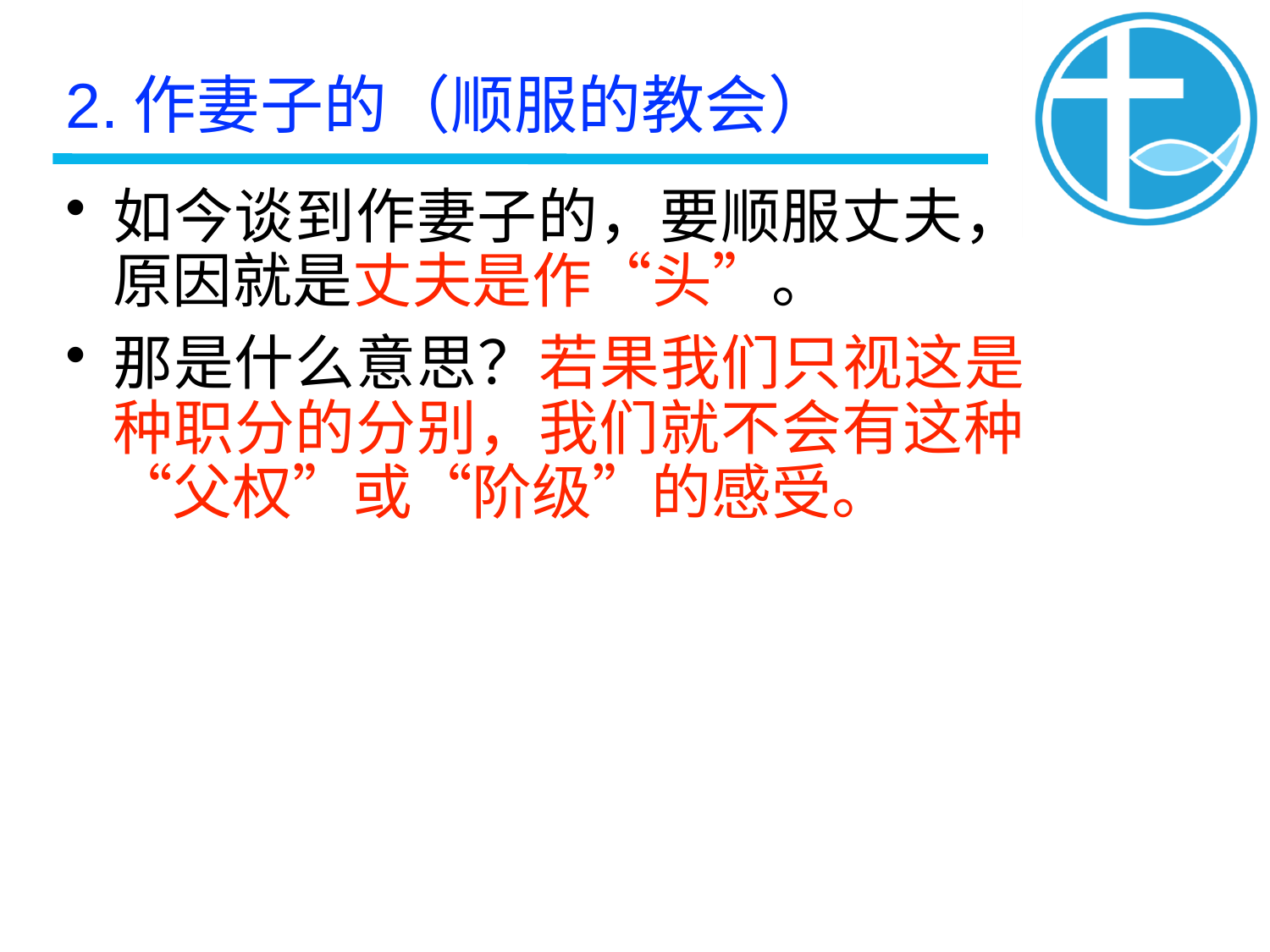

2.作妻子的（顺服的教会）
如今谈到作妻子的，要顺服丈夫，原因就是丈夫是作“头”。
那是什么意思？若果我们只视这是种职分的分别，我们就不会有这种“父权”或“阶级”的感受。